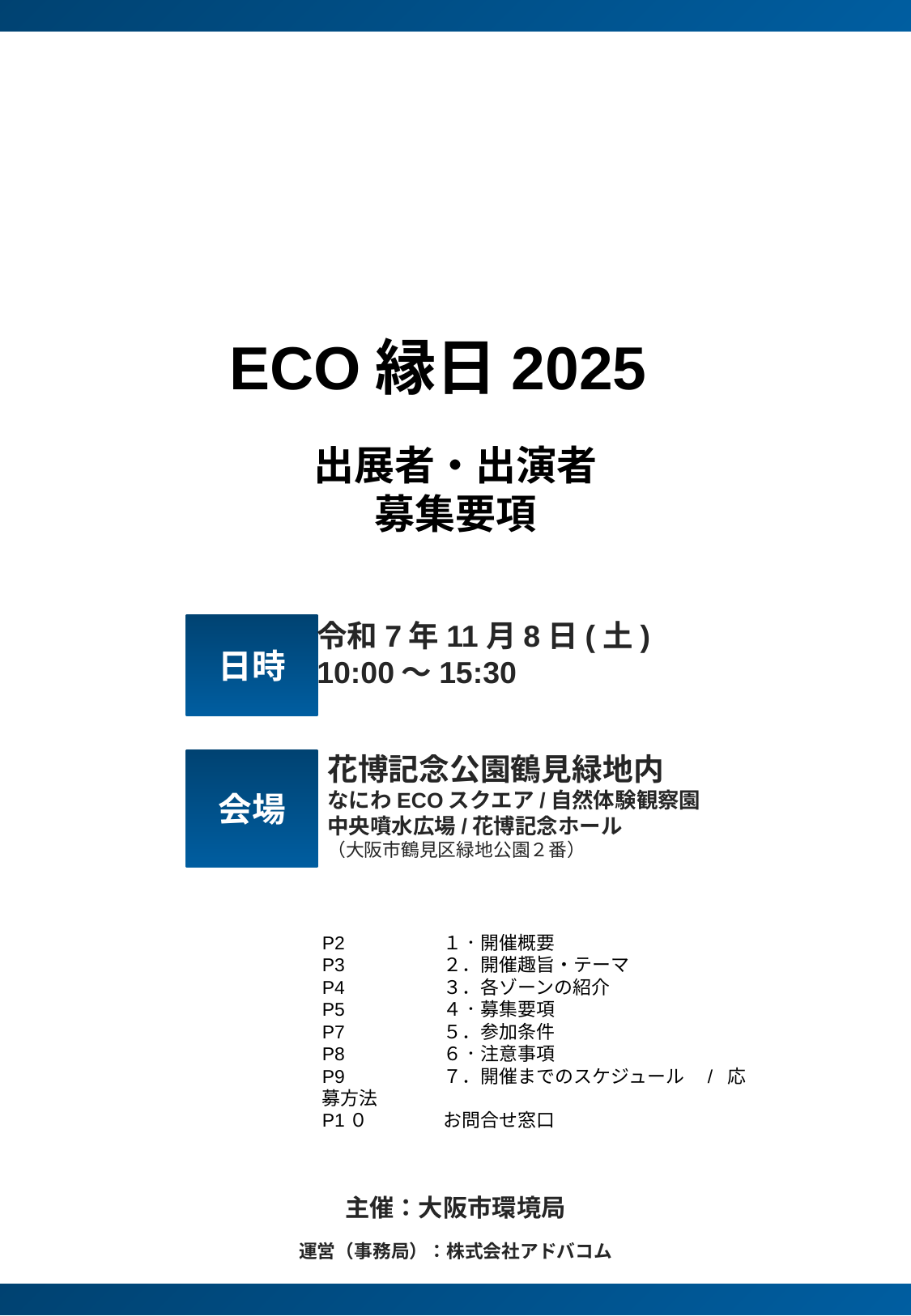

ECO縁日2025
出展者・出演者
募集要項

令和7年11月8日(土)
10:00～15:30
日時
花博記念公園鶴見緑地内
なにわECOスクエア/自然体験観察園
中央噴水広場/花博記念ホール
（大阪市鶴見区緑地公園２番）
会場

P2	１．開催概要
P3	２．開催趣旨・テーマ
P4	３．各ゾーンの紹介
P5	４．募集要項
P7	５．参加条件
P8	６．注意事項
P9	７．開催までのスケジュール　/  応募方法
P1０	お問合せ窓口
主催：大阪市環境局

運営（事務局）：株式会社アドバコム